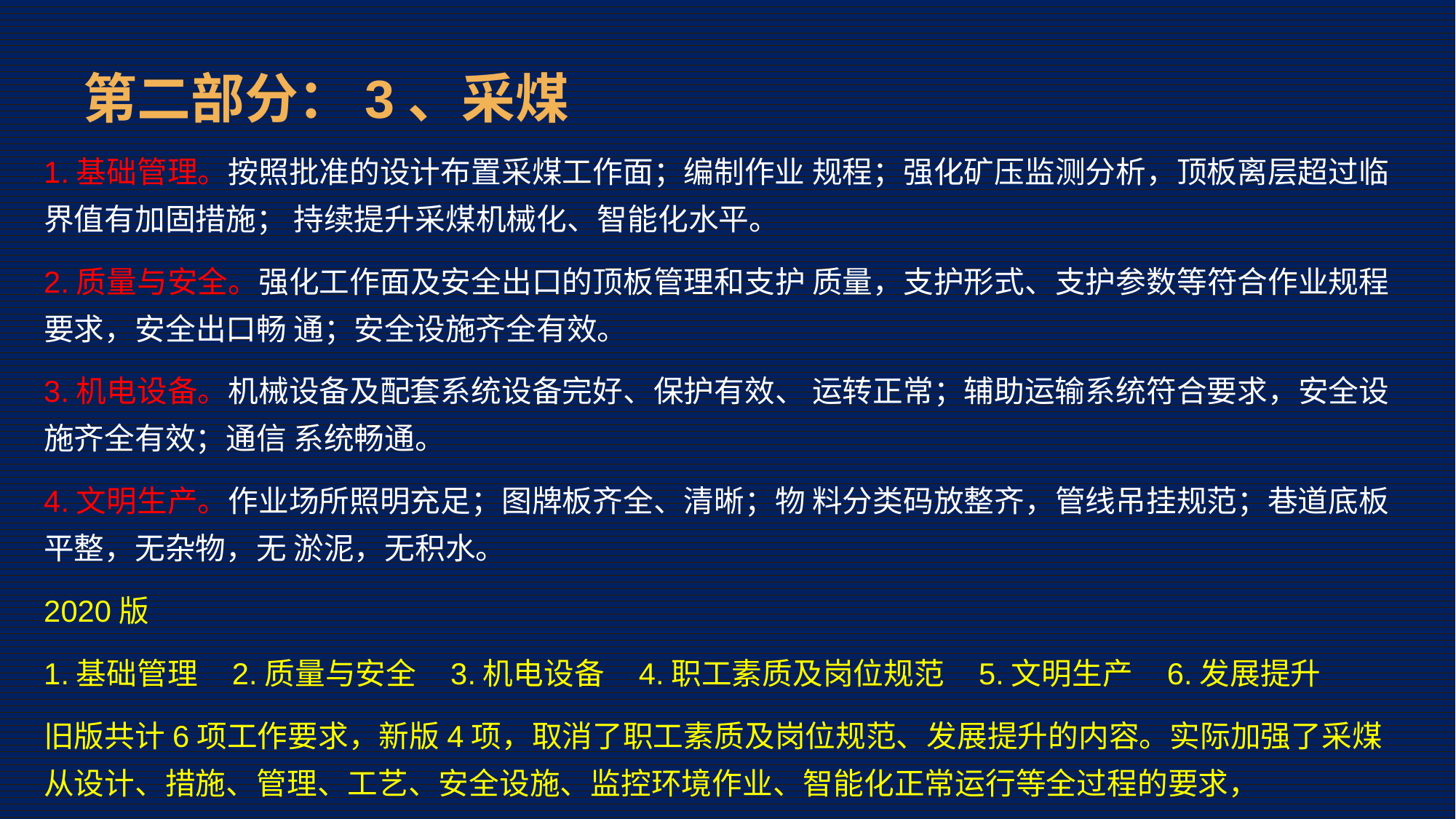

# 第二部分：3、采煤
1.基础管理。按照批准的设计布置采煤工作面；编制作业 规程；强化矿压监测分析，顶板离层超过临界值有加固措施； 持续提升采煤机械化、智能化水平。
2.质量与安全。强化工作面及安全出口的顶板管理和支护 质量，支护形式、支护参数等符合作业规程要求，安全出口畅 通；安全设施齐全有效。
3.机电设备。机械设备及配套系统设备完好、保护有效、 运转正常；辅助运输系统符合要求，安全设施齐全有效；通信 系统畅通。
4.文明生产。作业场所照明充足；图牌板齐全、清晰；物 料分类码放整齐，管线吊挂规范；巷道底板平整，无杂物，无 淤泥，无积水。
2020版
1.基础管理    2.质量与安全    3.机电设备    4.职工素质及岗位规范    5.文明生产    6.发展提升
旧版共计6项工作要求，新版4项，取消了职工素质及岗位规范、发展提升的内容。实际加强了采煤从设计、措施、管理、工艺、安全设施、监控环境作业、智能化正常运行等全过程的要求，